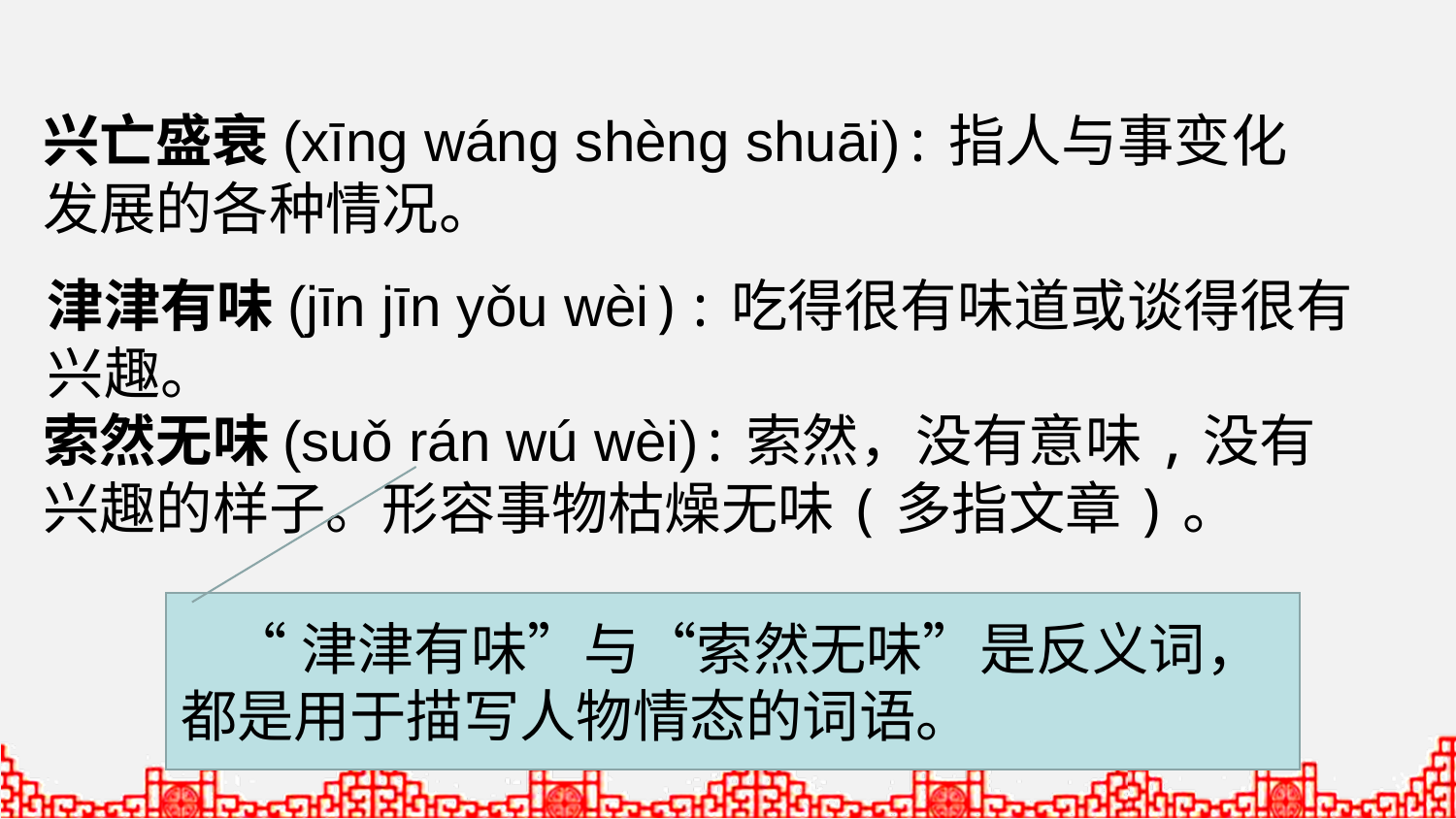

兴亡盛衰(xīnɡ wáng shènɡ shuāi):指人与事变化发展的各种情况。
津津有味(jīn jīn yǒu wèi):吃得很有味道或谈得很有兴趣。
索然无味(suǒ rán wú wèi):索然，没有意味,没有兴趣的样子。形容事物枯燥无味(多指文章)。
    “津津有味”与“索然无味”是反义词，都是用于描写人物情态的词语。